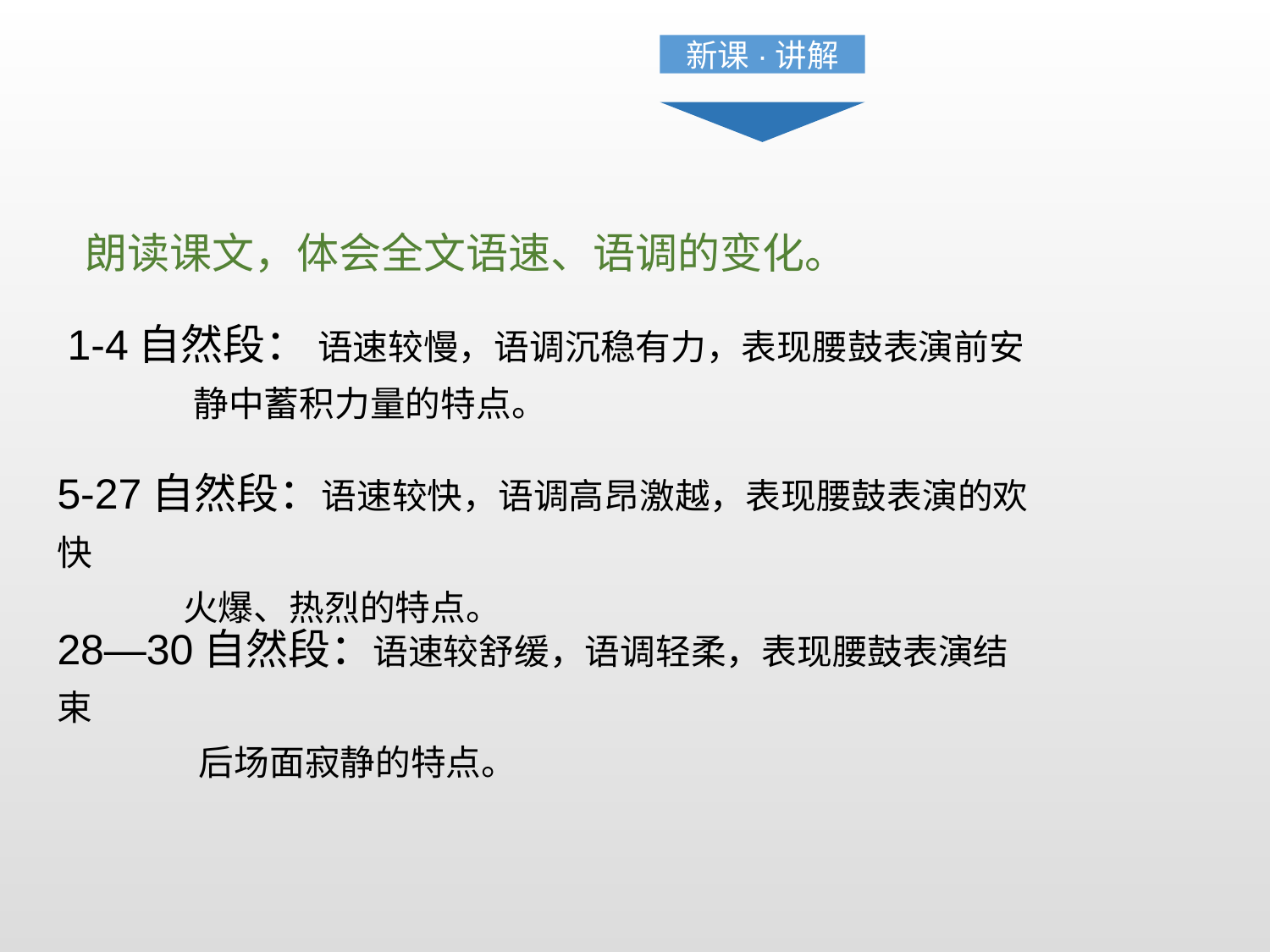

新课·讲解

朗读课文，体会全文语速、语调的变化。
1-4自然段： 语速较慢，语调沉稳有力，表现腰鼓表演前安
               静中蓄积力量的特点。
5-27自然段：语速较快，语调高昂激越，表现腰鼓表演的欢快
               火爆、热烈的特点。
28—30自然段：语速较舒缓，语调轻柔，表现腰鼓表演结束
                 后场面寂静的特点。